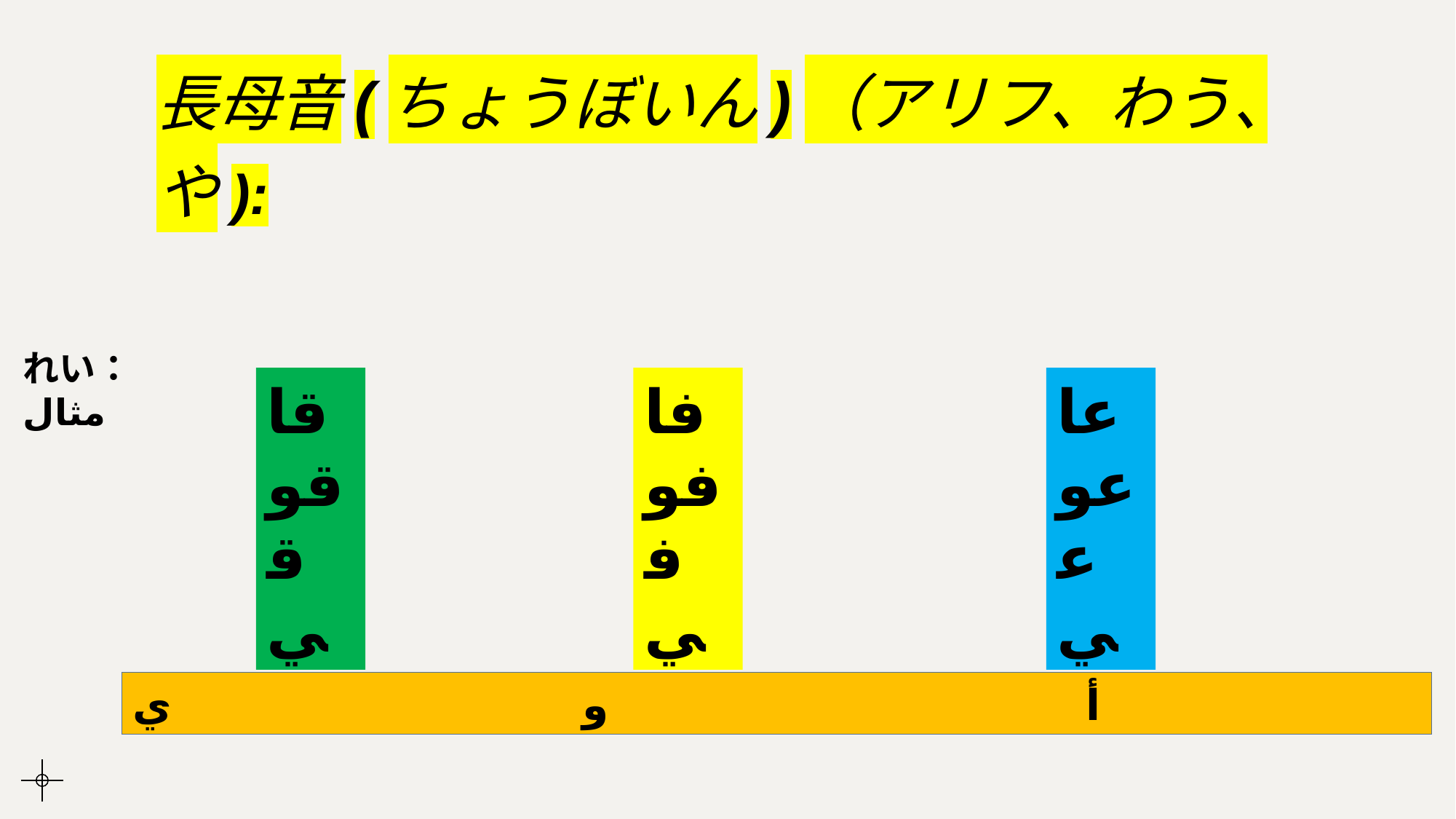

# 長母音(ちょうぼいん)（アリフ、わう、や):
れい：مثال
قا
قو
قي
فا
فو
في
عا
عو
عي
أ                                           و                                     ي